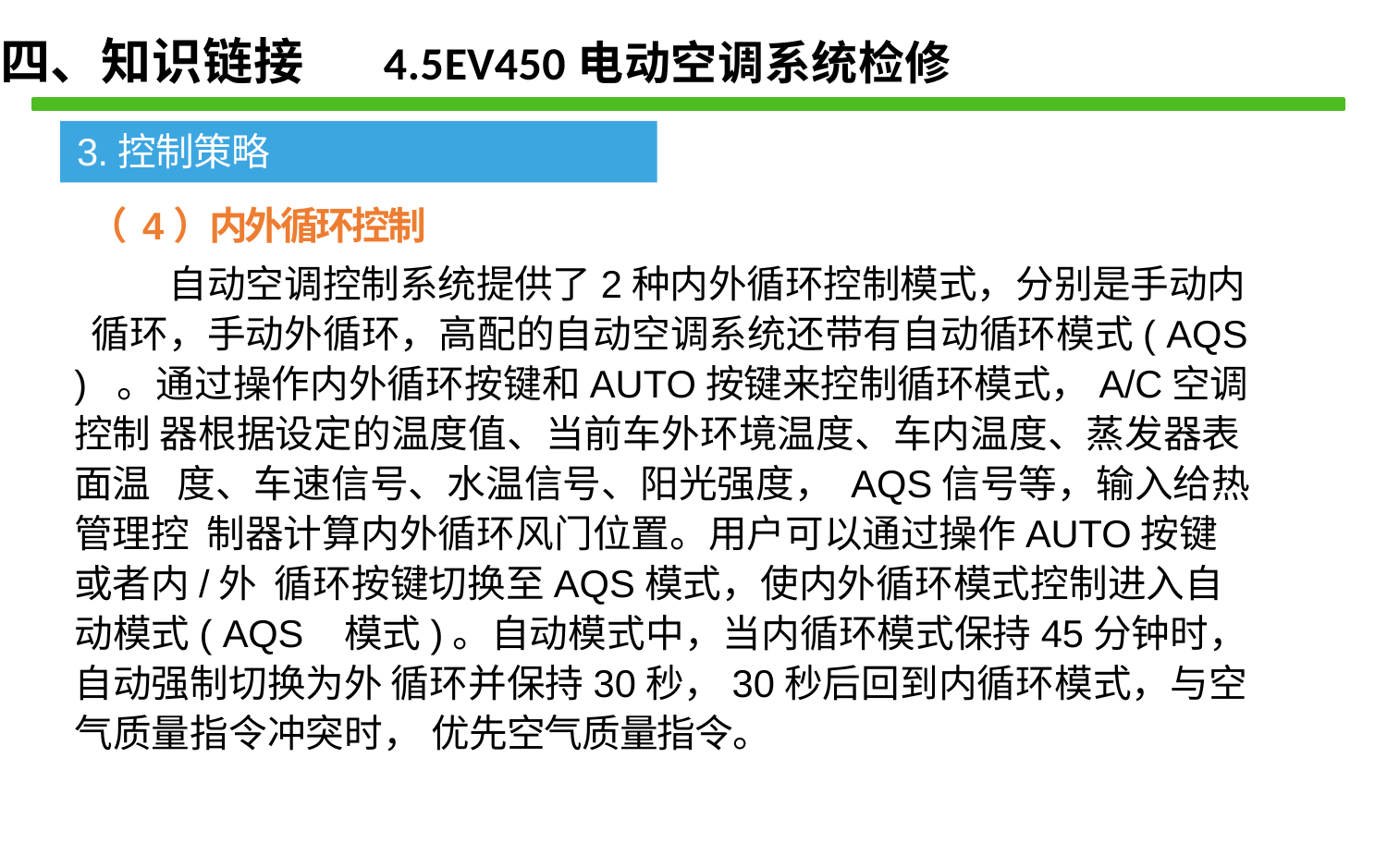

四、知识链接     4.5EV450电动空调系统检修

3.控制策略

（ 4）内外循环控制
自动空调控制系统提供了2种内外循环控制模式，分别是手动内   循环，手动外循环，高配的自动空调系统还带有自动循环模式( AQS )  。通过操作内外循环按键和AUTO按键来控制循环模式，A/C空调控制 器根据设定的温度值、当前车外环境温度、车内温度、蒸发器表面温   度、车速信号、水温信号、阳光强度， AQS信号等，输入给热管理控  制器计算内外循环风门位置。用户可以通过操作AUTO按键或者内/外  循环按键切换至AQS模式，使内外循环模式控制进入自动模式( AQS   模式)。自动模式中，当内循环模式保持45分钟时，自动强制切换为外 循环并保持30秒，30秒后回到内循环模式，与空气质量指令冲突时， 优先空气质量指令。